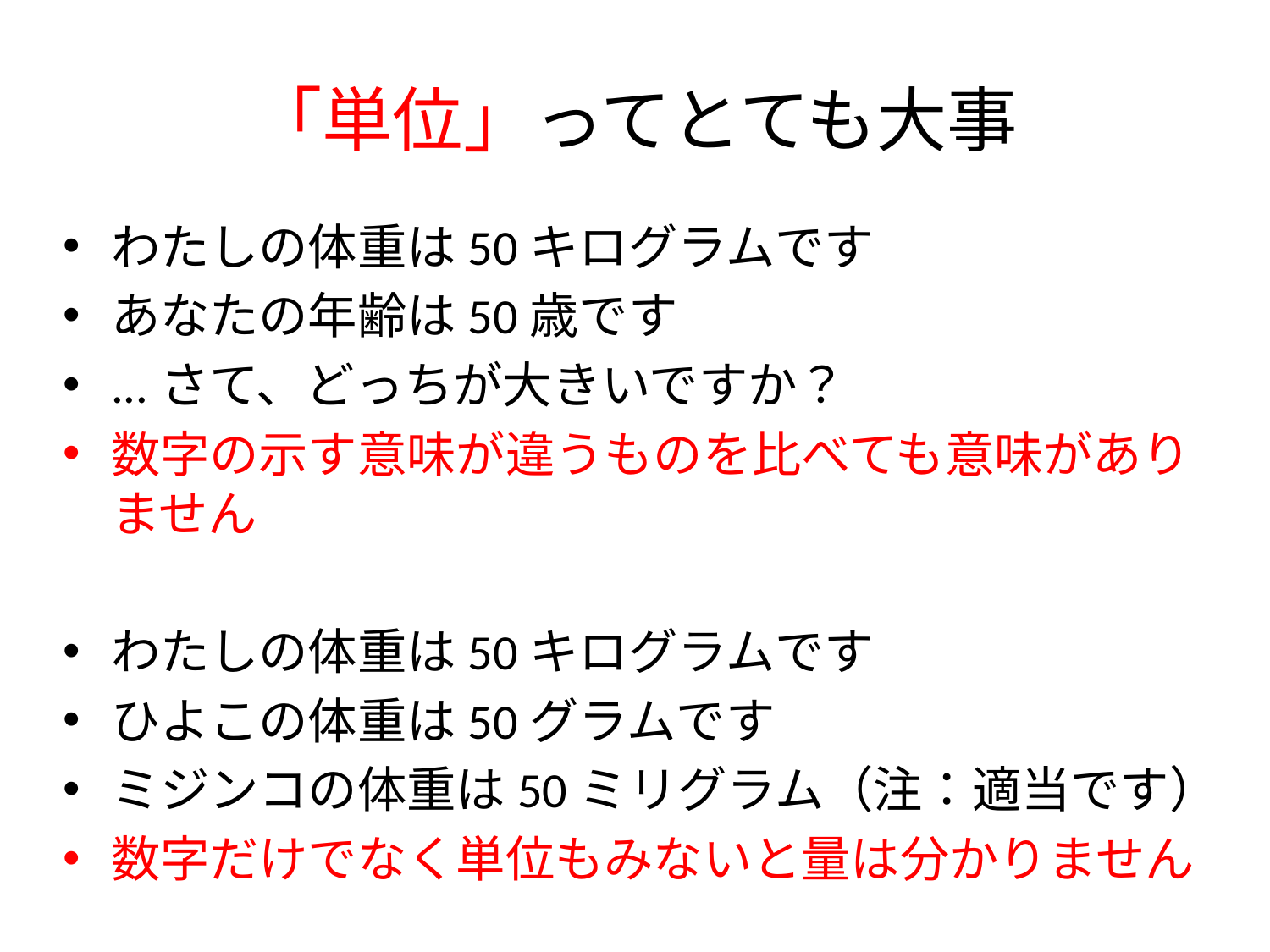

# 「単位」ってとても大事
わたしの体重は50キログラムです
あなたの年齢は50歳です
...さて、どっちが大きいですか？
数字の示す意味が違うものを比べても意味がありません

わたしの体重は50キログラムです
ひよこの体重は50グラムです
ミジンコの体重は50ミリグラム（注：適当です）
数字だけでなく単位もみないと量は分かりません